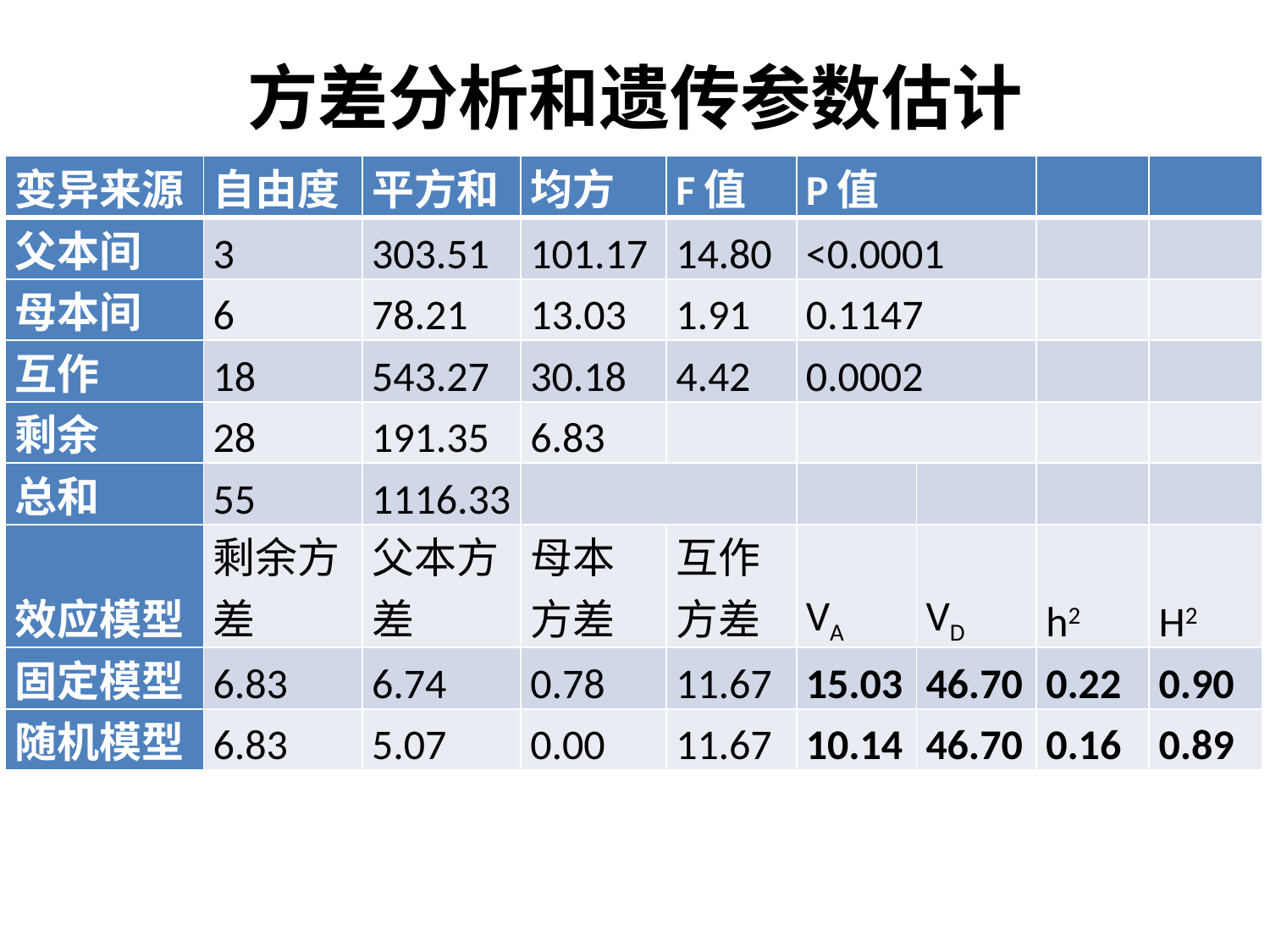

# 方差分析和遗传参数估计
| 变异来源 | 自由度 | 平方和 | 均方 | F值 | P值 |  |  |  |
| --- | --- | --- | --- | --- | --- | --- | --- | --- |
| 父本间 | 3 | 303.51 | 101.17 | 14.80 | <0.0001 |  |  |  |
| 母本间 | 6 | 78.21 | 13.03 | 1.91 | 0.1147 |  |  |  |
| 互作 | 18 | 543.27 | 30.18 | 4.42 | 0.0002 |  |  |  |
| 剩余 | 28 | 191.35 | 6.83 |  |  |  |  |  |
| 总和 | 55 | 1116.33 |  |  |  |  |  |  |
| 效应模型 | 剩余方差 | 父本方差 | 母本方差 | 互作方差 | VA | VD | h2 | H2 |
| 固定模型 | 6.83 | 6.74 | 0.78 | 11.67 | 15.03 | 46.70 | 0.22 | 0.90 |
| 随机模型 | 6.83 | 5.07 | 0.00 | 11.67 | 10.14 | 46.70 | 0.16 | 0.89 |